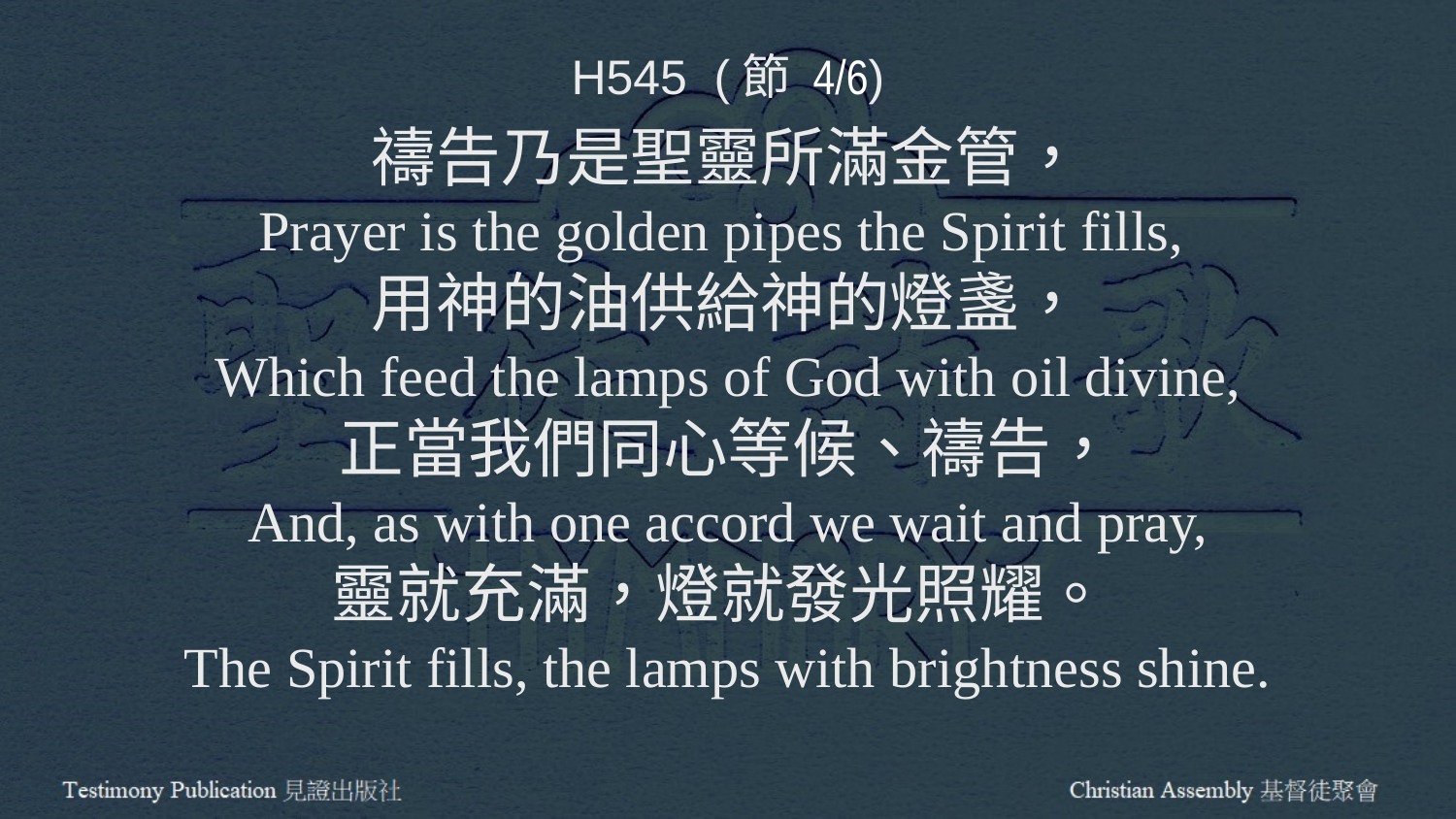

H545  (節 4/6)
禱告乃是聖靈所滿金管，
Prayer is the golden pipes the Spirit fills,
用神的油供給神的燈盞，
Which feed the lamps of God with oil divine,
正當我們同心等候、禱告，
And, as with one accord we wait and pray,
靈就充滿，燈就發光照耀。
The Spirit fills, the lamps with brightness shine.